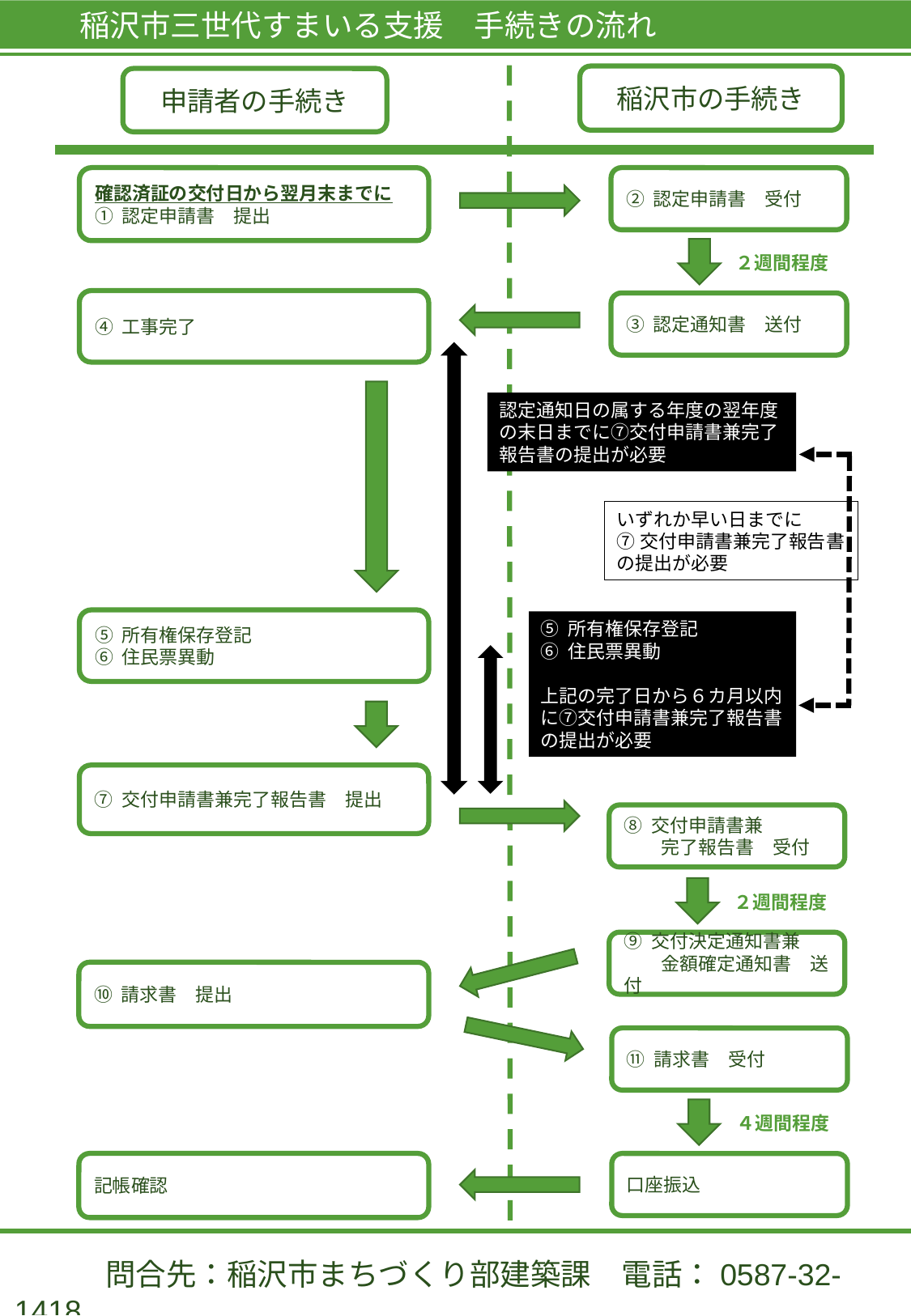

稲沢市三世代すまいる支援　手続きの流れ
稲沢市の手続き
申請者の手続き
確認済証の交付日から翌月末までに
① 認定申請書　提出
② 認定申請書　受付

２週間程度
④ 工事完了
③ 認定通知書　送付

認定通知日の属する年度の翌年度の末日までに⑦交付申請書兼完了報告書の提出が必要

いずれか早い日までに
⑦交付申請書兼完了報告書
の提出が必要
⑤ 所有権保存登記
⑥ 住民票異動
⑤ 所有権保存登記
⑥ 住民票異動

上記の完了日から６カ月以内に⑦交付申請書兼完了報告書の提出が必要

⑦ 交付申請書兼完了報告書　提出

⑧ 交付申請書兼
　　完了報告書　受付

２週間程度
⑨ 交付決定通知書兼
　　金額確定通知書　送付

⑩ 請求書　提出

⑪ 請求書　受付

４週間程度
記帳確認
口座振込

　　　問合先：稲沢市まちづくり部建築課　電話：0587-32-1418